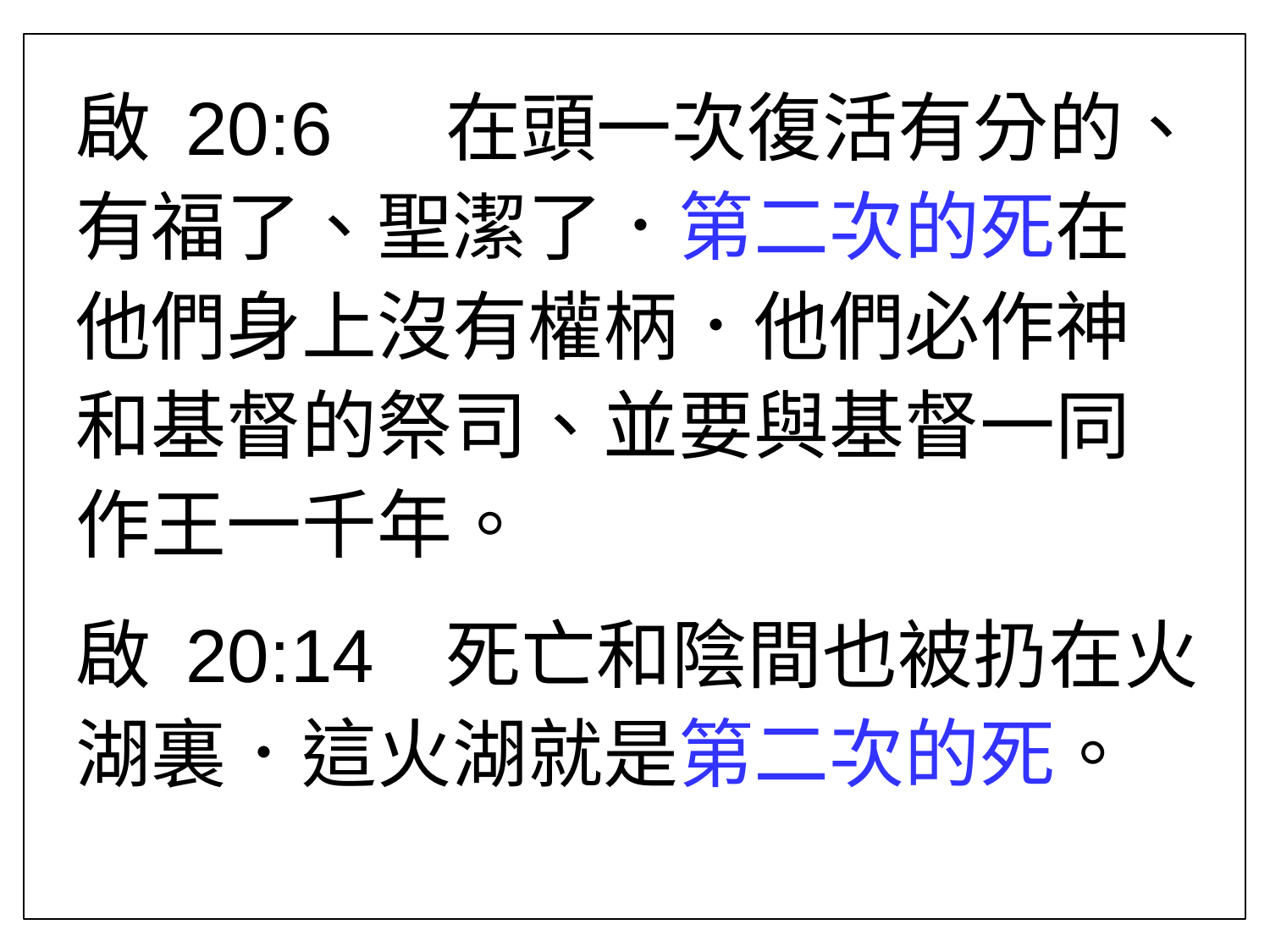

啟 20:6	在頭一次復活有分的、有福了、聖潔了．第二次的死在他們身上沒有權柄．他們必作神和基督的祭司、並要與基督一同作王一千年。
啟 20:14	死亡和陰間也被扔在火湖裏．這火湖就是第二次的死。